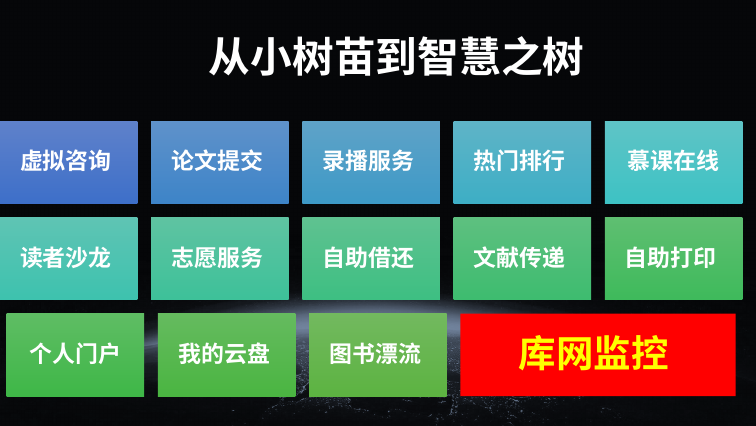

从小树苗到智慧之树

虚拟咨询

论文提交

录播服务

热门排行

慕课在线

读者沙龙

志愿服务

自助借还

文献传递

自助打印

个人门户

我的云盘

图书漂流

库网监控